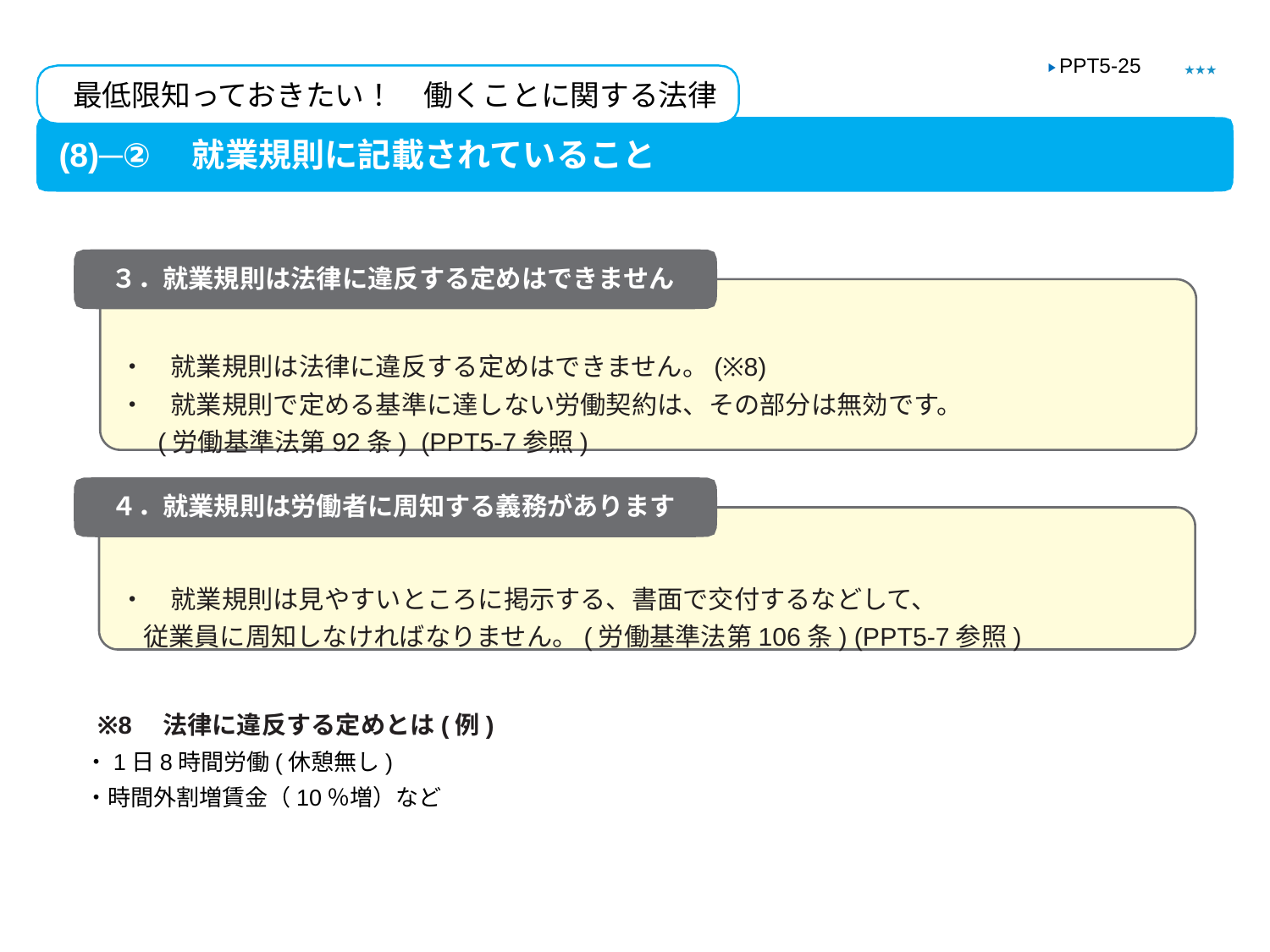

★★★
▶ PPT5-25

最低限知っておきたい！　働くことに関する法律

(8)─②　就業規則に記載されていること

３．就業規則は法律に違反する定めはできません
・　就業規則は法律に違反する定めはできません。(※8)
・　就業規則で定める基準に達しない労働契約は、その部分は無効です。
　(労働基準法第92条)  (PPT5-7参照)

４．就業規則は労働者に周知する義務があります
・　就業規則は見やすいところに掲示する、書面で交付するなどして、
従業員に周知しなければなりません。(労働基準法第106条) (PPT5-7参照)

※8　法律に違反する定めとは(例)
・1日8時間労働(休憩無し)
・時間外割増賃金（10％増）など